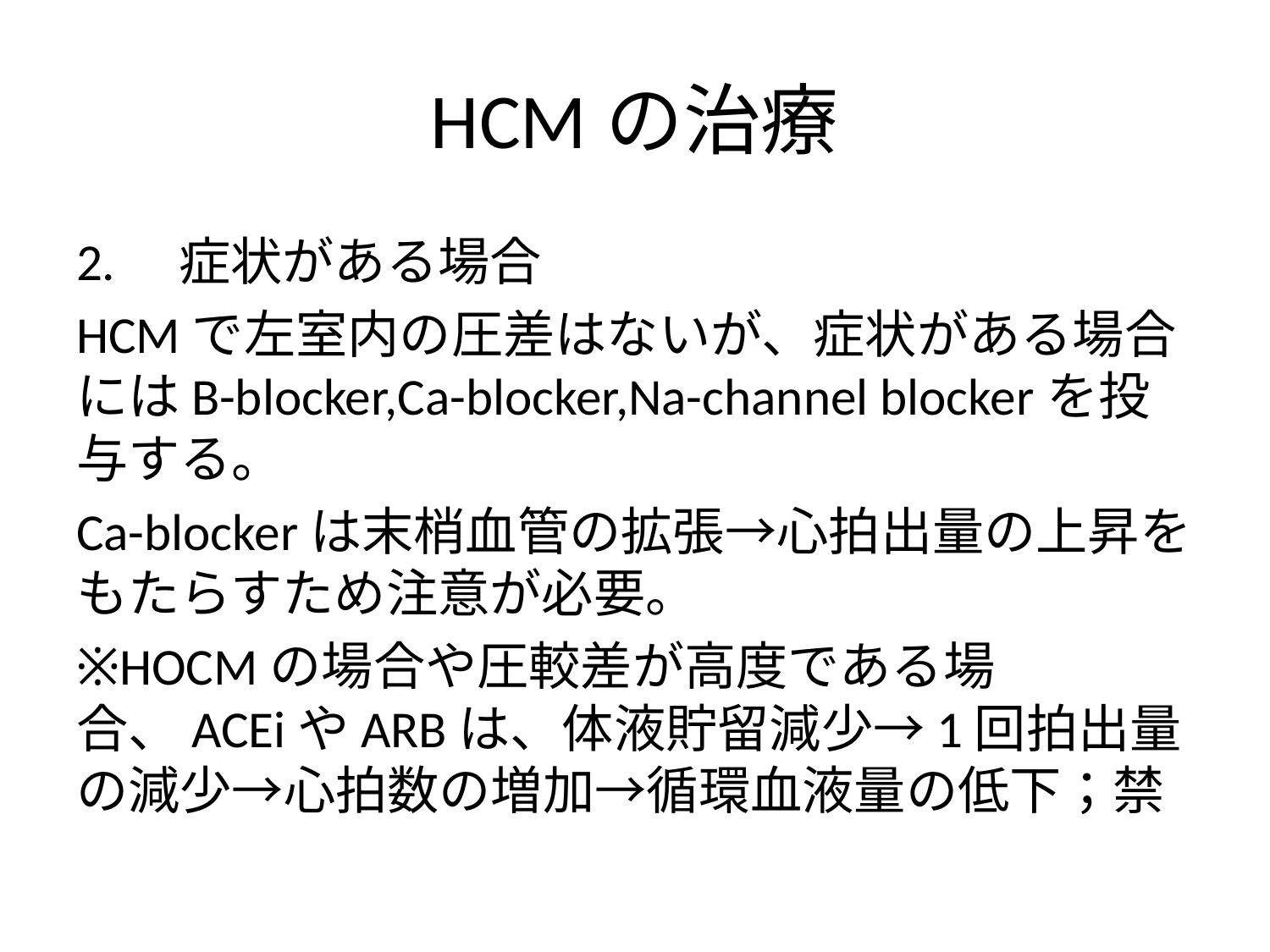

# HCMの治療
2.　症状がある場合
HCMで左室内の圧差はないが、症状がある場合にはB-blocker,Ca-blocker,Na-channel blockerを投与する。
Ca-blockerは末梢血管の拡張→心拍出量の上昇をもたらすため注意が必要。
※HOCMの場合や圧較差が高度である場合、ACEiやARBは、体液貯留減少→1回拍出量の減少→心拍数の増加→循環血液量の低下；禁